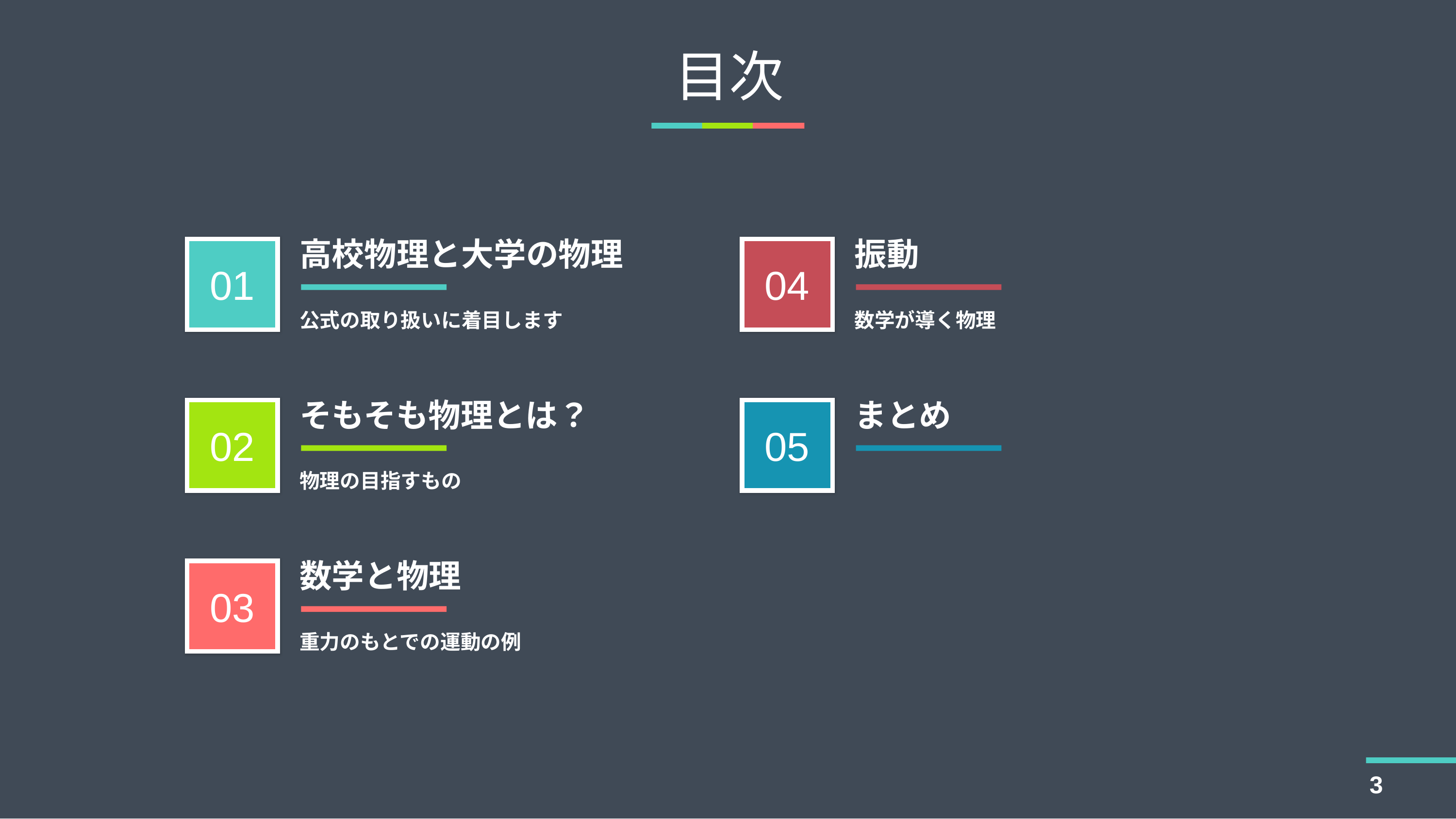

# 目次
高校物理と大学の物理
振動
公式の取り扱いに着目します
数学が導く物理
そもそも物理とは？
まとめ
物理の目指すもの

数学と物理
重力のもとでの運動の例
3